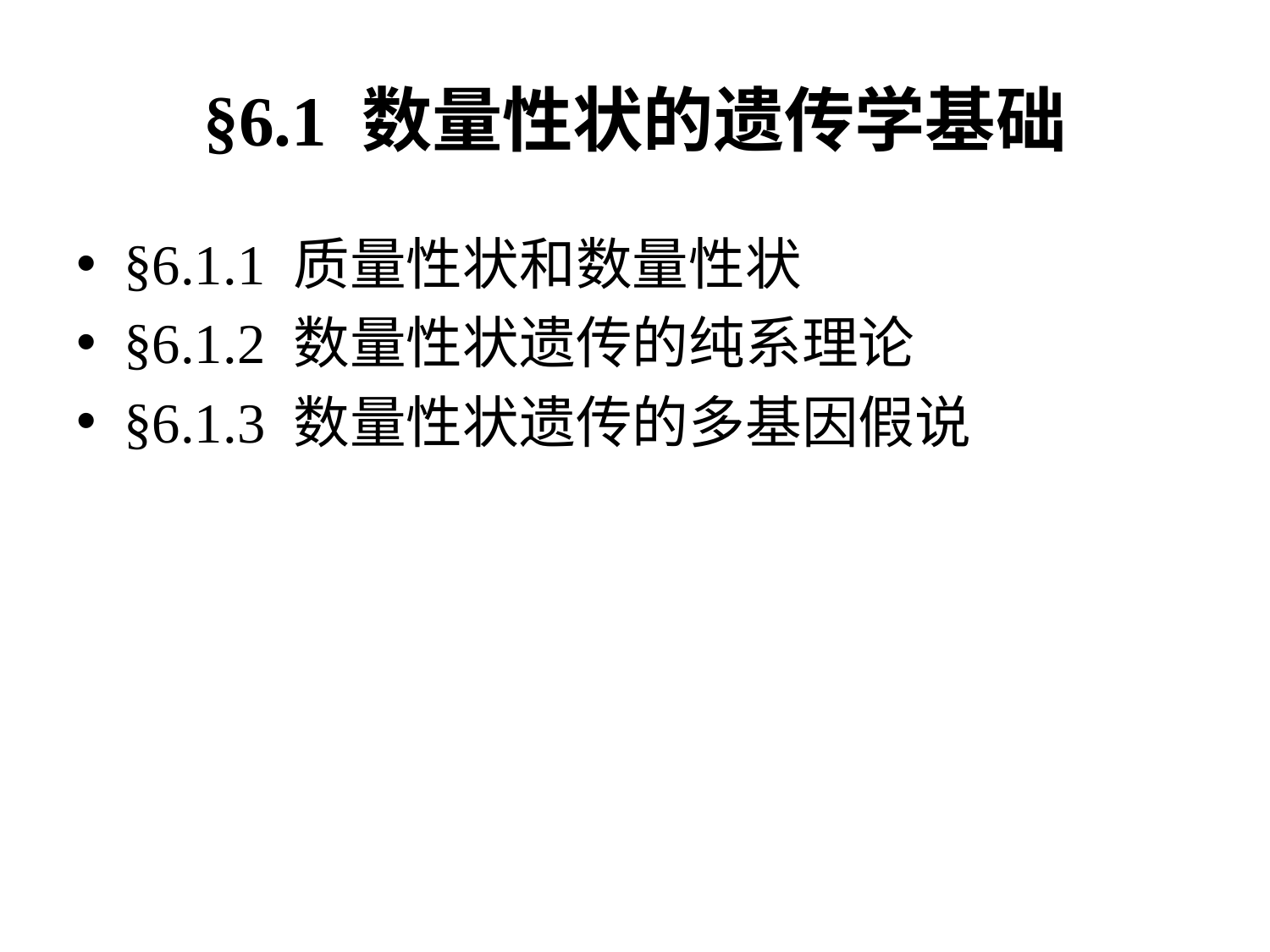

# §6.1 数量性状的遗传学基础
§6.1.1 质量性状和数量性状
§6.1.2 数量性状遗传的纯系理论
§6.1.3 数量性状遗传的多基因假说